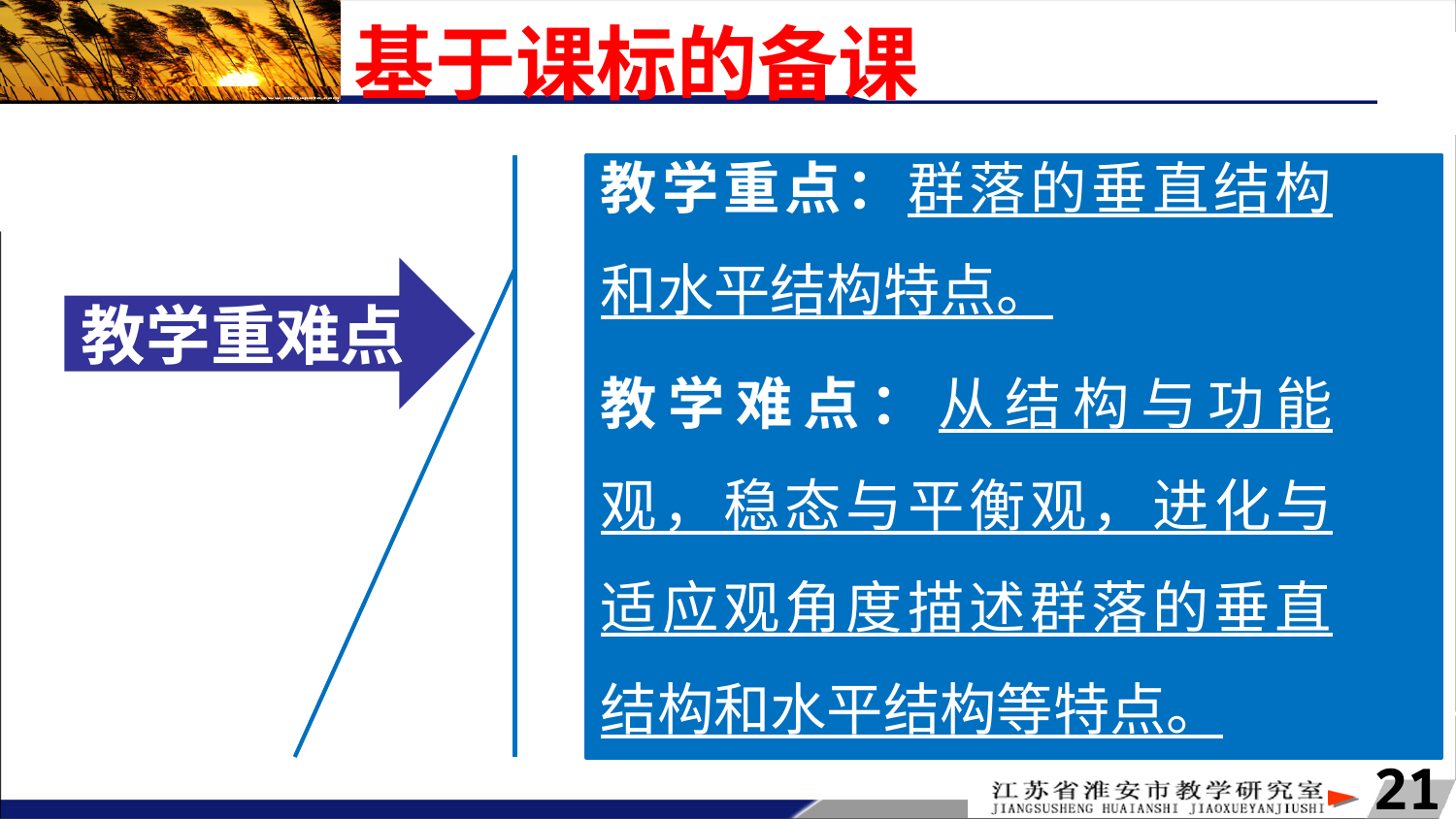

# 基于课标的备课
教学重点：群落的垂直结构和水平结构特点。
教学难点：从结构与功能观，稳态与平衡观，进化与适应观角度描述群落的垂直结构和水平结构等特点。

教学重难点